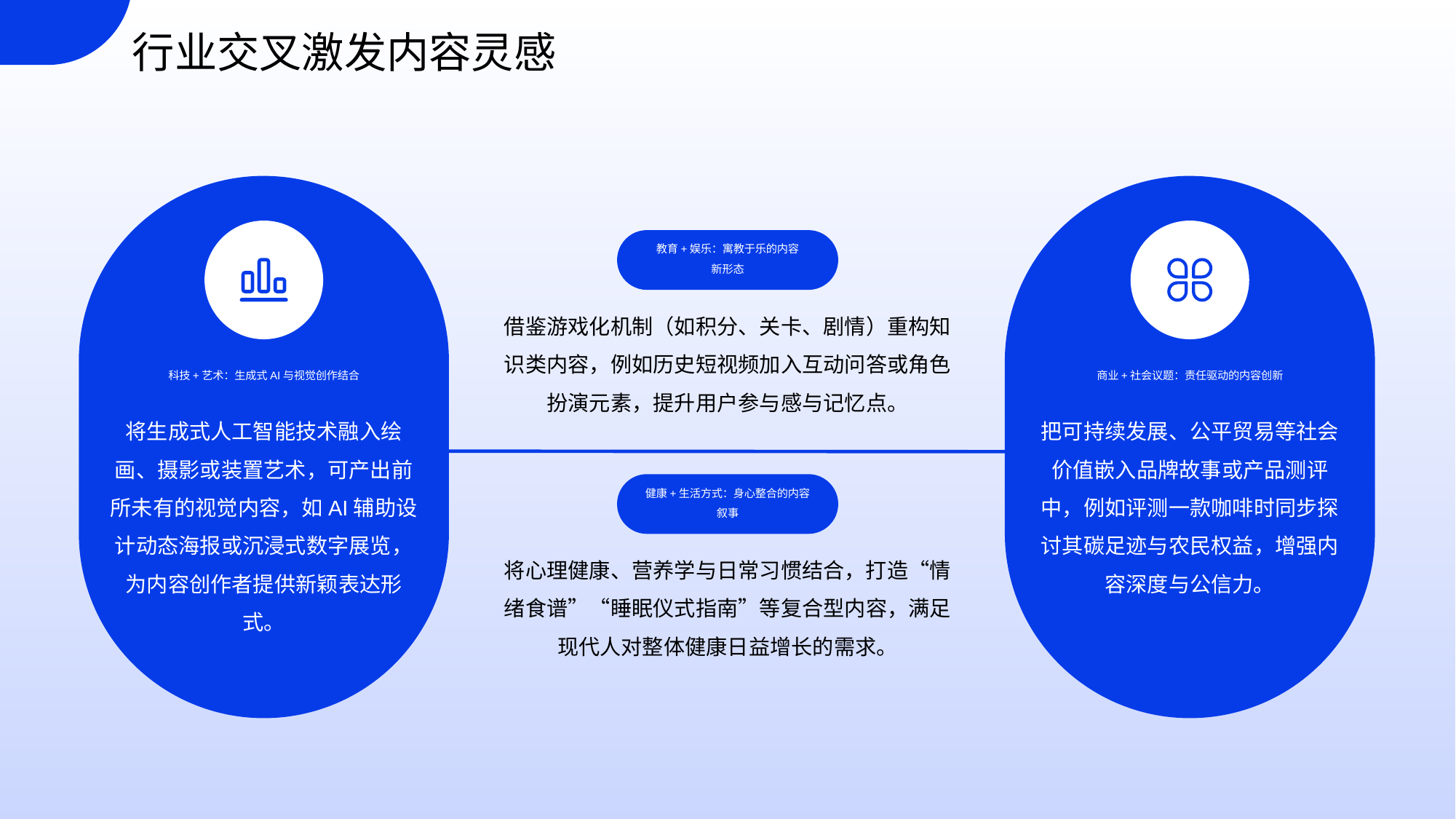

行业交叉激发内容灵感

教育+娱乐：寓教于乐的内容新形态

借鉴游戏化机制（如积分、关卡、剧情）重构知识类内容，例如历史短视频加入互动问答或角色扮演元素，提升用户参与感与记忆点。
科技+艺术：生成式AI与视觉创作结合
商业+社会议题：责任驱动的内容创新

将生成式人工智能技术融入绘画、摄影或装置艺术，可产出前所未有的视觉内容，如AI辅助设计动态海报或沉浸式数字展览，为内容创作者提供新颖表达形式。
把可持续发展、公平贸易等社会价值嵌入品牌故事或产品测评中，例如评测一款咖啡时同步探讨其碳足迹与农民权益，增强内容深度与公信力。
健康+生活方式：身心整合的内容叙事
将心理健康、营养学与日常习惯结合，打造“情绪食谱”“睡眠仪式指南”等复合型内容，满足现代人对整体健康日益增长的需求。